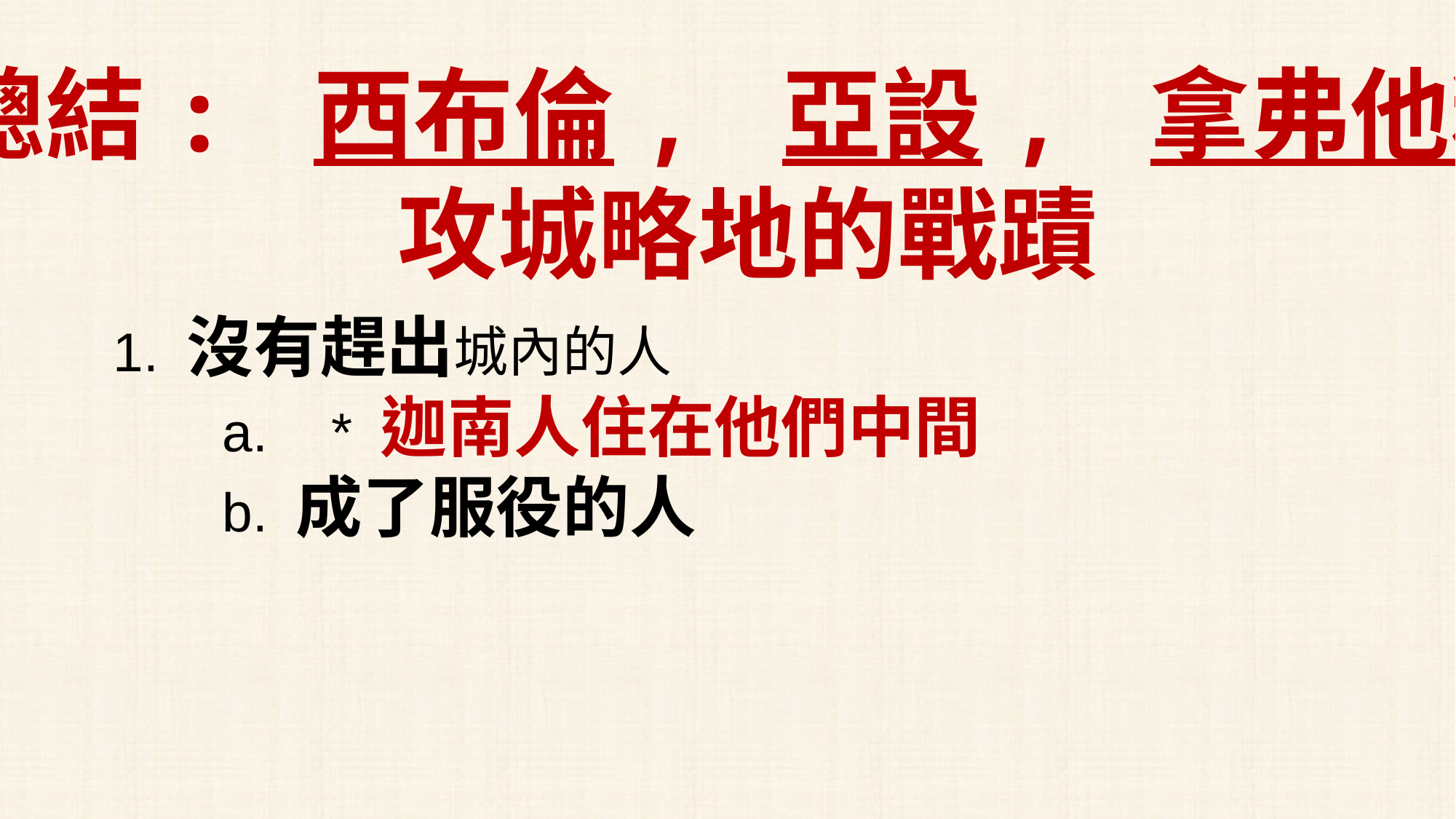

總結: 西布倫, 亞設, 拿弗他利
攻城略地的戰蹟
1. 沒有趕出城內的人
	a. 	* 迦南人住在他們中間
	b. 成了服役的人

4. 住山區、尼革夫和低地的迦南人
5. 基列‧亞巴（希伯崙） 亞衲族中最尊大的人，稱為
	 亞巴的城
6. 基列‧西弗（底壁） 文獻之城，書卷之城
7. 迦薩和所屬的領土　
8. 亞實基倫和所屬的領土